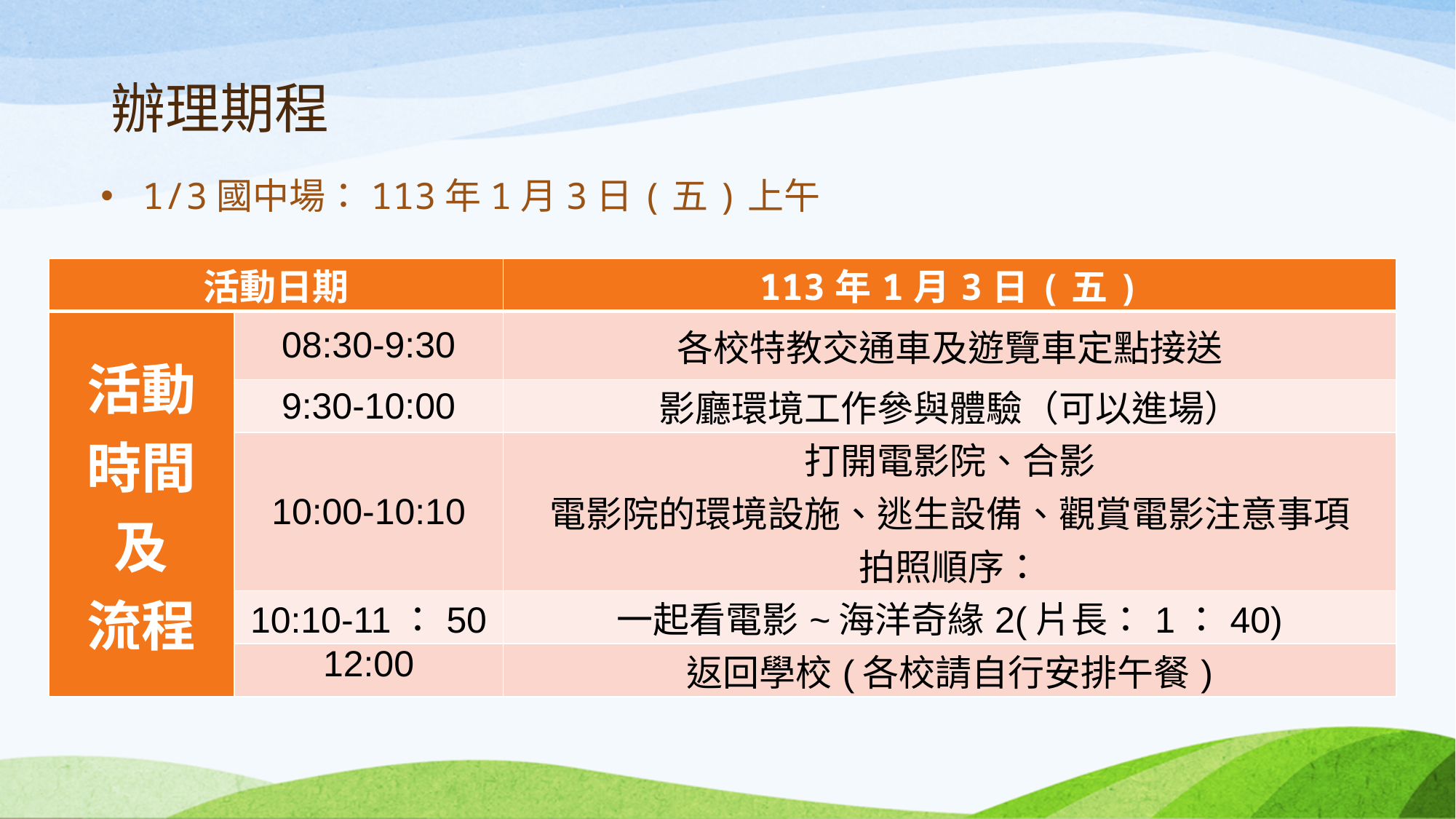

# 辦理期程
1/3國中場：113年1月3日(五)上午

| 活動日期 |  | 113年1月3日(五) |
| --- | --- | --- |
| 活動 時間 及 流程 | 08:30-9:30 | 各校特教交通車及遊覽車定點接送 |
|  | 9:30-10:00 | 影廳環境工作參與體驗（可以進場） |
|  | 10:00-10:10 | 打開電影院、合影 電影院的環境設施、逃生設備、觀賞電影注意事項 拍照順序： |
|  | 10:10-11：50 | 一起看電影~海洋奇緣2(片長：1：40) |
|  | 12:00 | 返回學校(各校請自行安排午餐) |